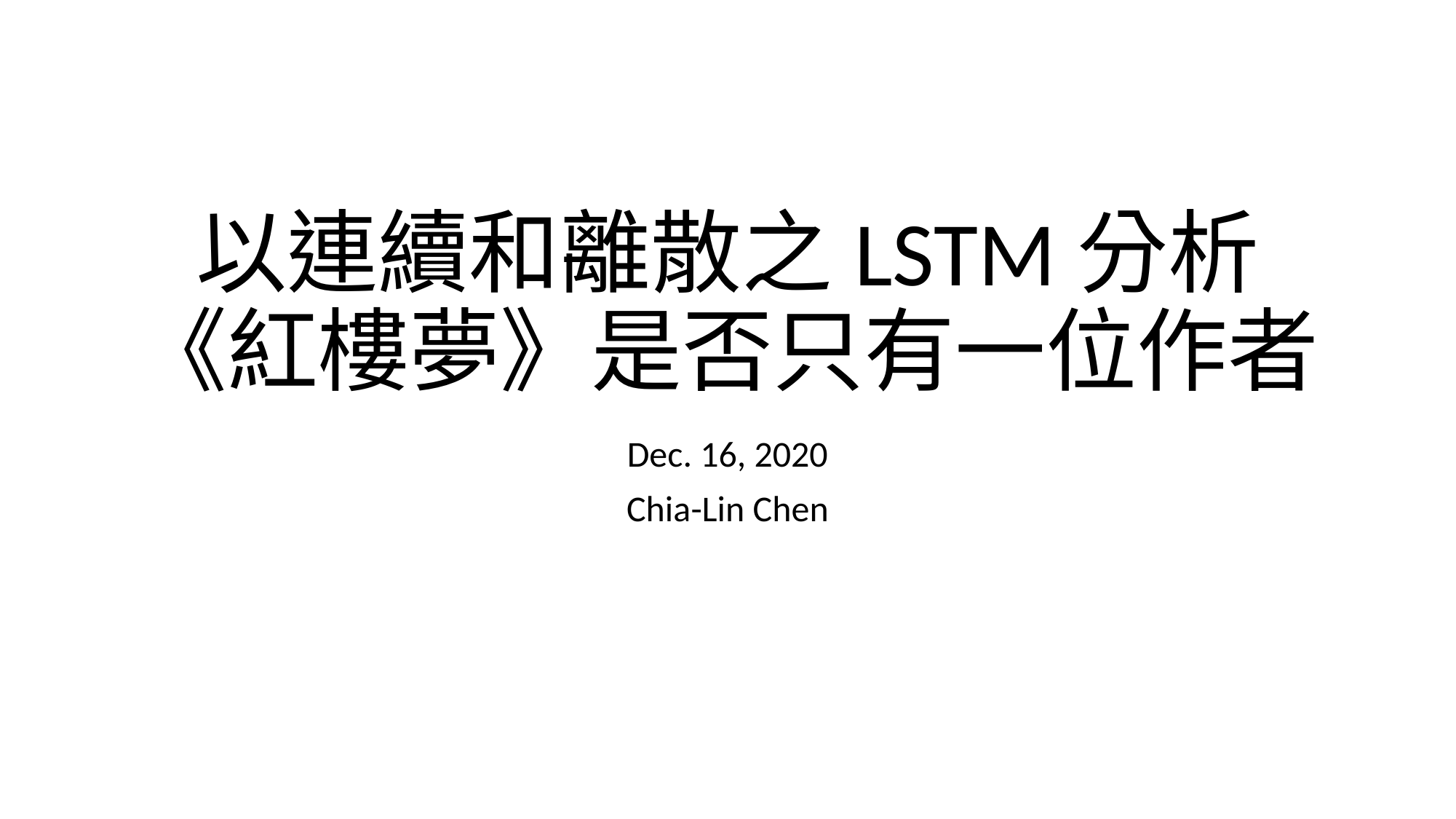

# 以連續和離散之LSTM分析 《紅樓夢》是否只有一位作者
Dec. 16, 2020
Chia-Lin Chen